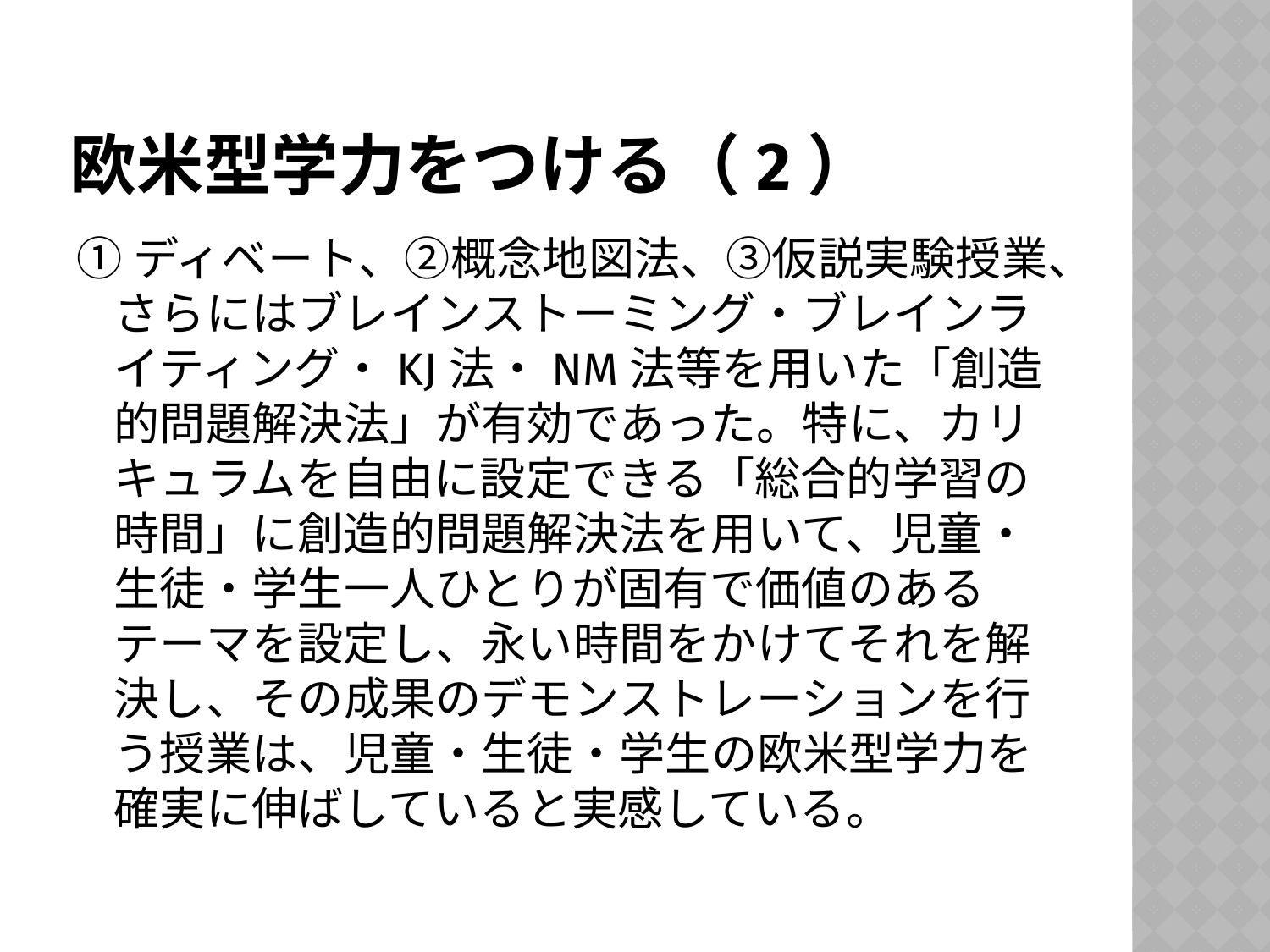

# 欧米型学力をつける（2）
①ディベート、②概念地図法、③仮説実験授業、さらにはブレインストーミング・ブレインライティング・KJ法・NM法等を用いた「創造的問題解決法」が有効であった。特に、カリキュラムを自由に設定できる「総合的学習の時間」に創造的問題解決法を用いて、児童・生徒・学生一人ひとりが固有で価値のあるテーマを設定し、永い時間をかけてそれを解決し、その成果のデモンストレーションを行う授業は、児童・生徒・学生の欧米型学力を確実に伸ばしていると実感している。